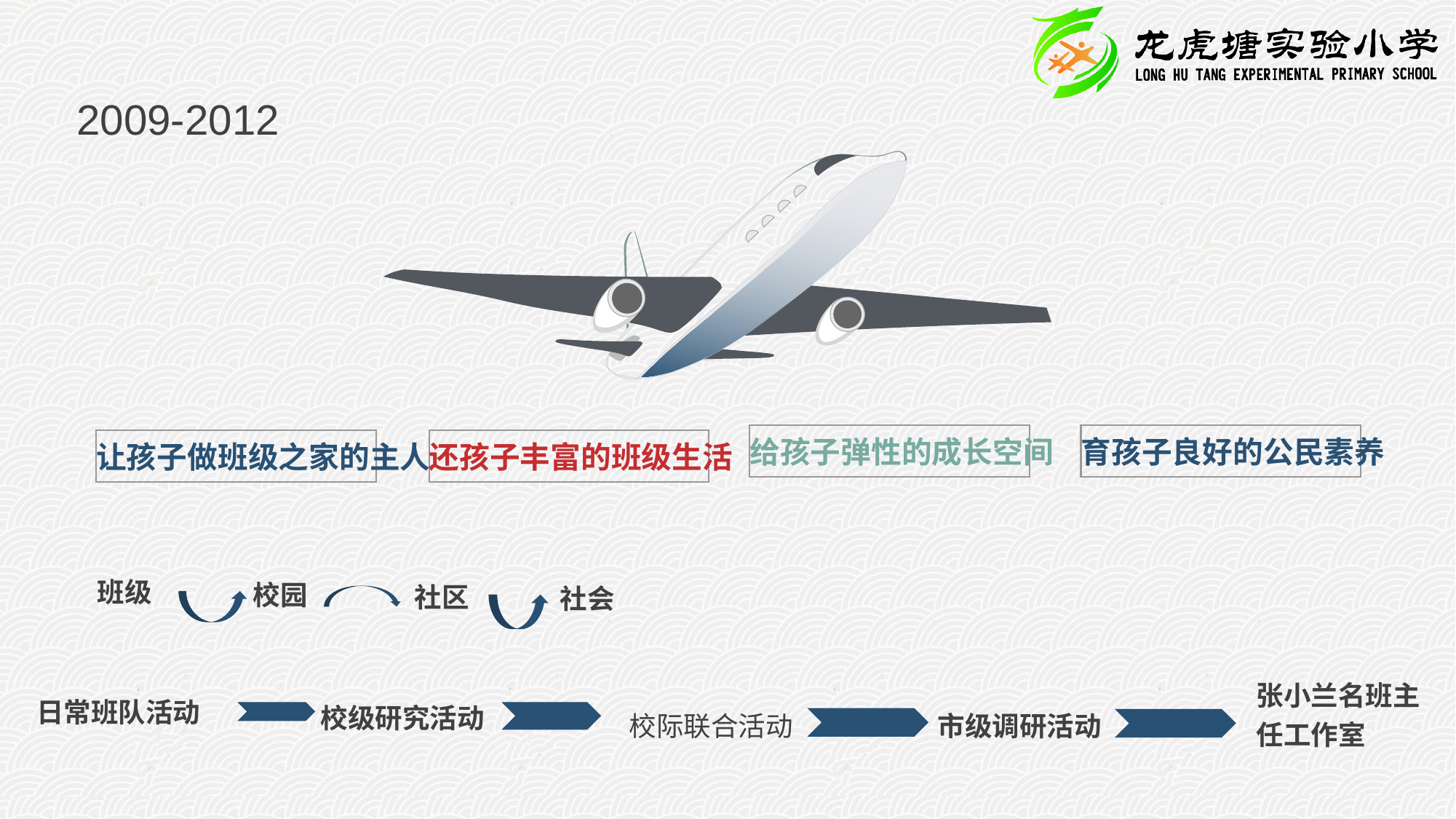

2009-2012

给孩子弹性的成长空间
育孩子良好的公民素养
让孩子做班级之家的主人
还孩子丰富的班级生活
班级
校园
社区
社会

张小兰名班主任工作室
日常班队活动
校级研究活动
校际联合活动
市级调研活动